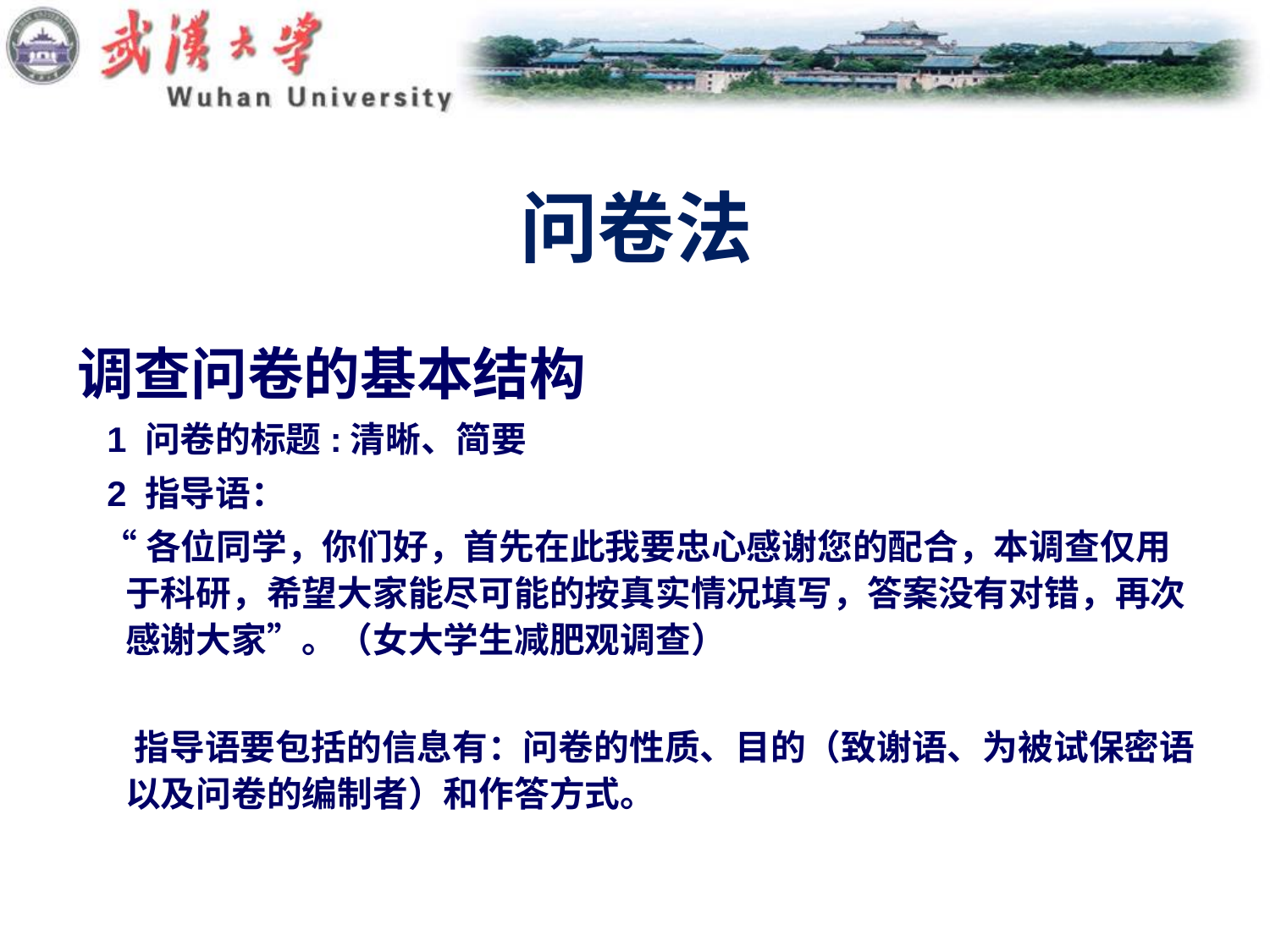

# 问卷法
调查问卷的基本结构
   1 问卷的标题:清晰、简要
   2 指导语：
   “各位同学，你们好，首先在此我要忠心感谢您的配合，本调查仅用于科研，希望大家能尽可能的按真实情况填写，答案没有对错，再次感谢大家”。（女大学生减肥观调查）

      指导语要包括的信息有：问卷的性质、目的（致谢语、为被试保密语以及问卷的编制者）和作答方式。